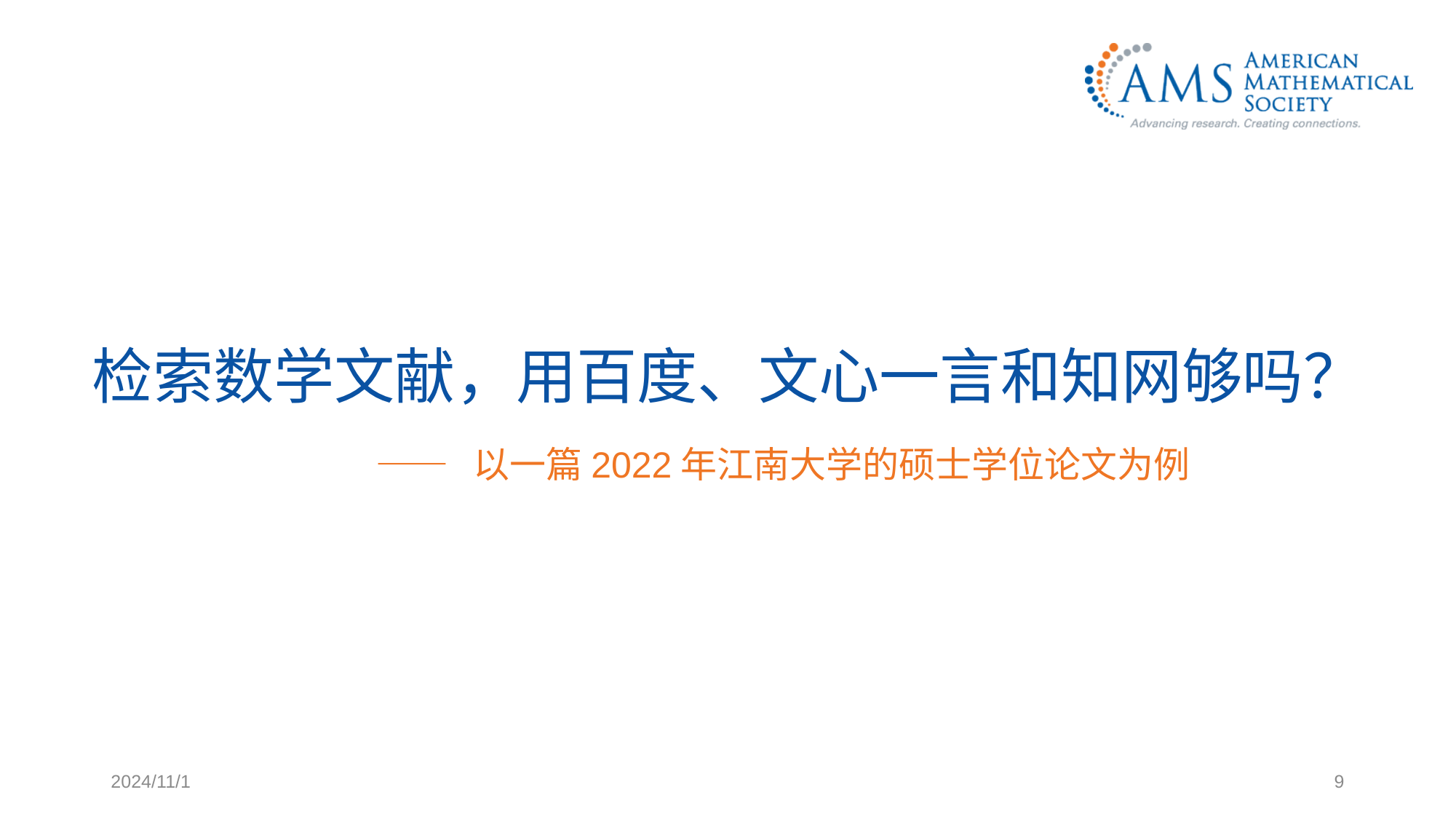

检索数学文献，用百度、文心一言和知网够吗？
	——  以一篇2022年江南大学的硕士学位论文为例
2024/11/1
9